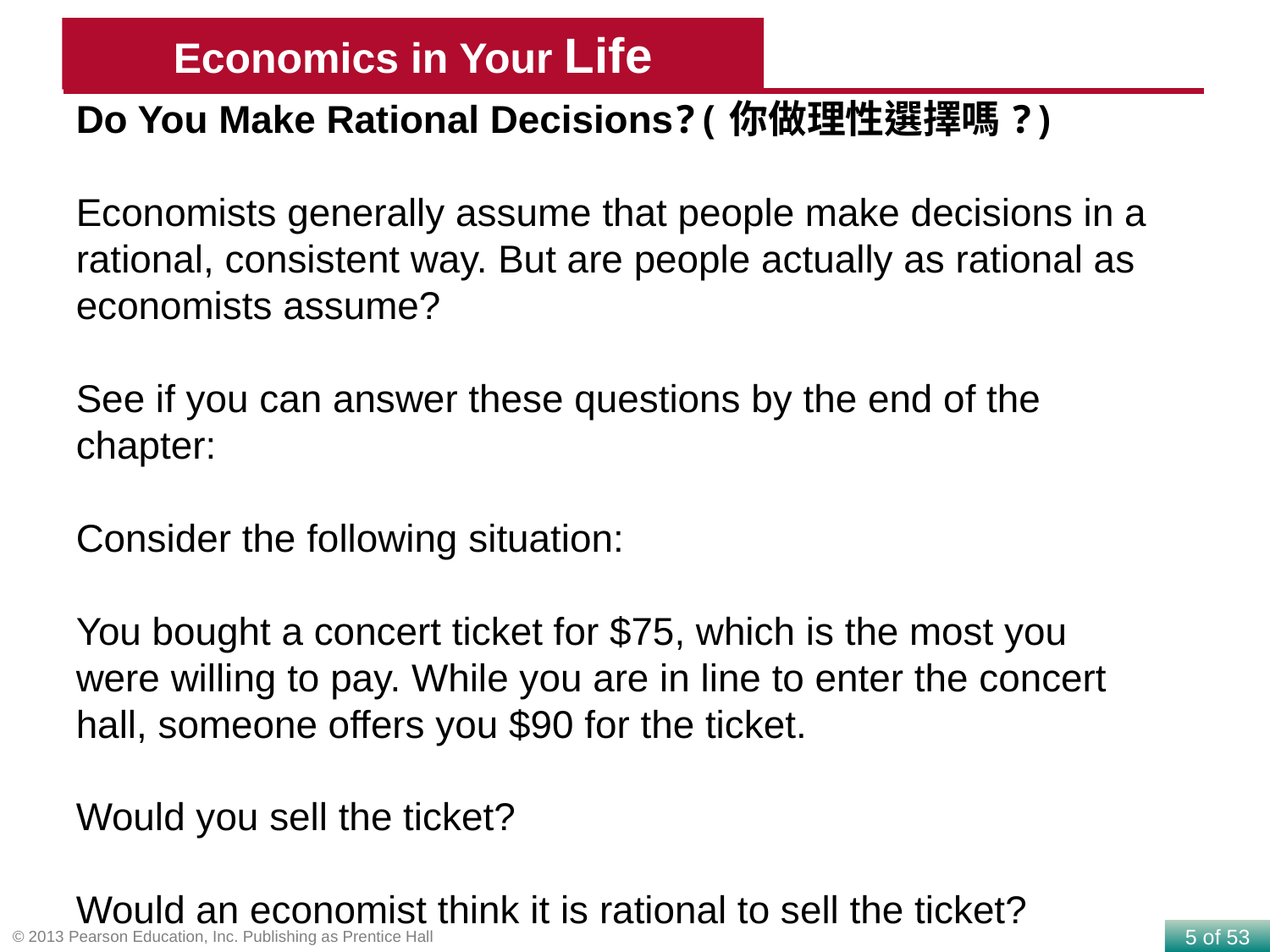

Economics in Your Life
Do You Make Rational Decisions?(你做理性選擇嗎?)

Economists generally assume that people make decisions in a rational, consistent way. But are people actually as rational as economists assume?

See if you can answer these questions by the end of the chapter:

Consider the following situation:

You bought a concert ticket for $75, which is the most you were willing to pay. While you are in line to enter the concert hall, someone offers you $90 for the ticket.

Would you sell the ticket?

Would an economist think it is rational to sell the ticket?